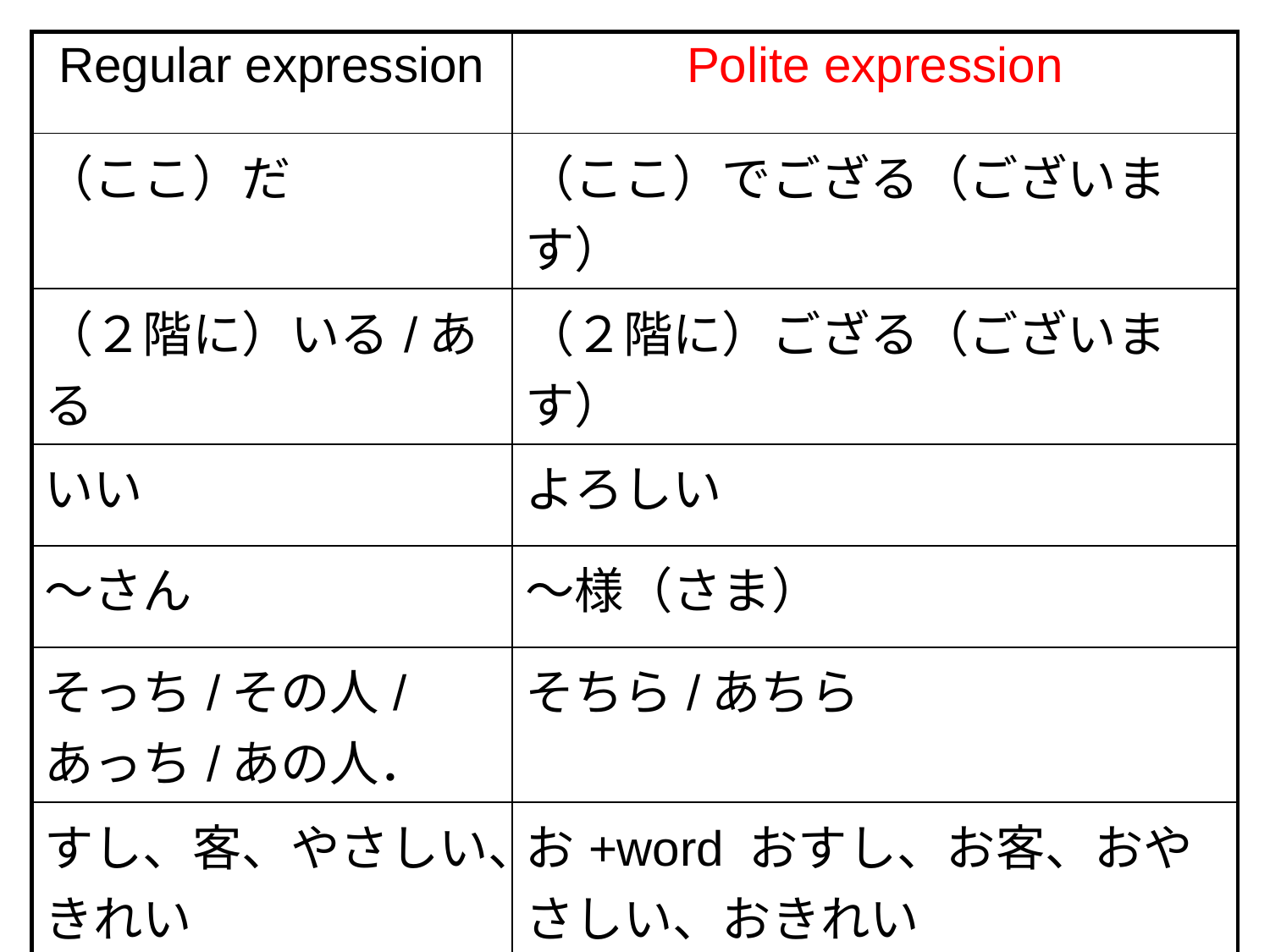

| Regular expression | Polite expression |
| --- | --- |
| （ここ）だ | （ここ）でござる（ございます） |
| （２階に）いる/ある | （２階に）ござる（ございます） |
| いい | よろしい |
| ～さん | ～様（さま） |
| そっち/その人/あっち/あの人． | そちら/あちら |
| すし、客、やさしい、きれい | お+word おすし、お客、おやさしい、おきれい |
| 病気、親切、立派 | ご+word ご病気、ご親切、ご立派 |